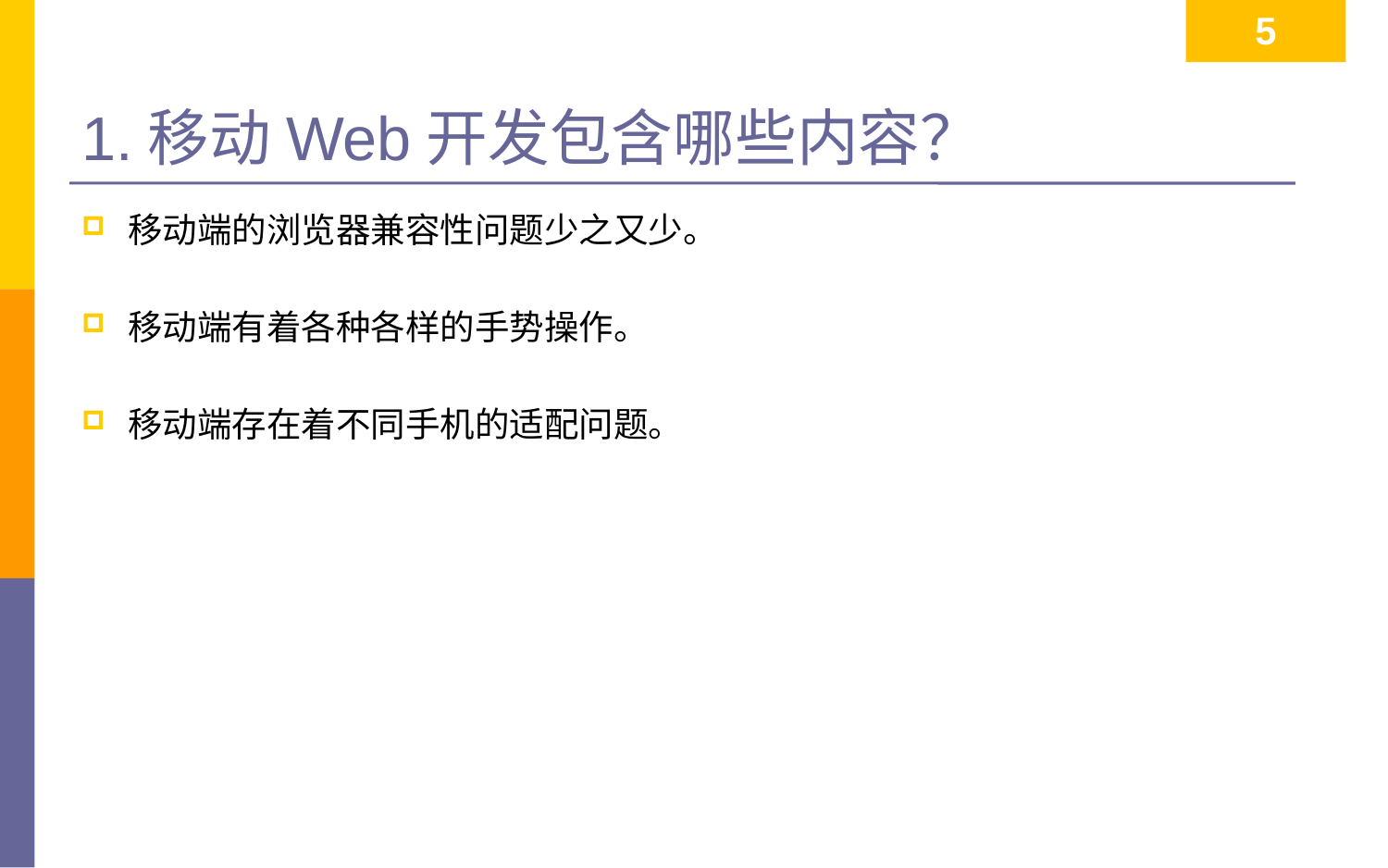

5
# 1.移动Web开发包含哪些内容？

移动端的浏览器兼容性问题少之又少。

移动端有着各种各样的手势操作。

移动端存在着不同手机的适配问题。